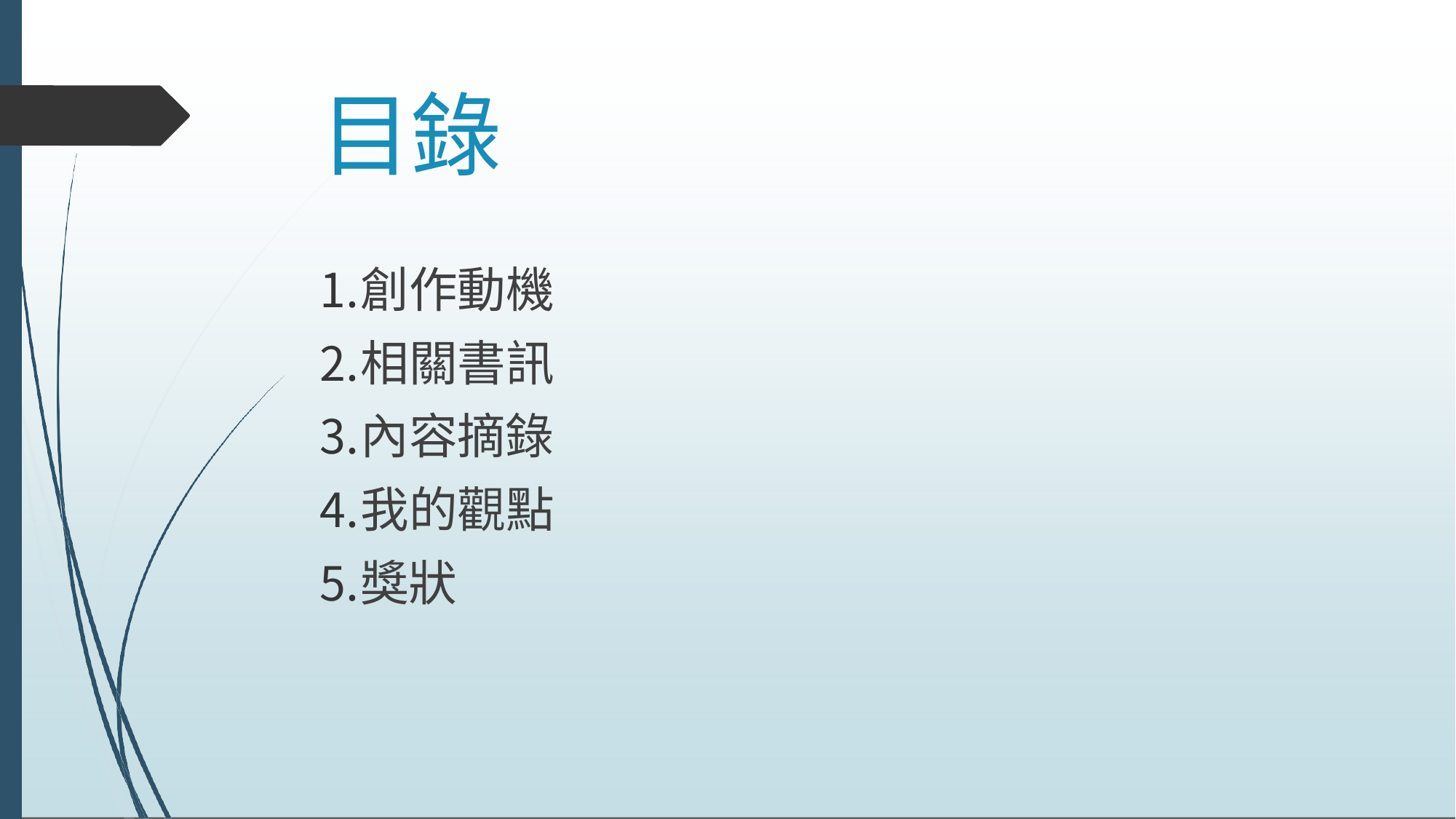

# 目錄
創作動機
相關書訊
內容摘錄
我的觀點
獎狀